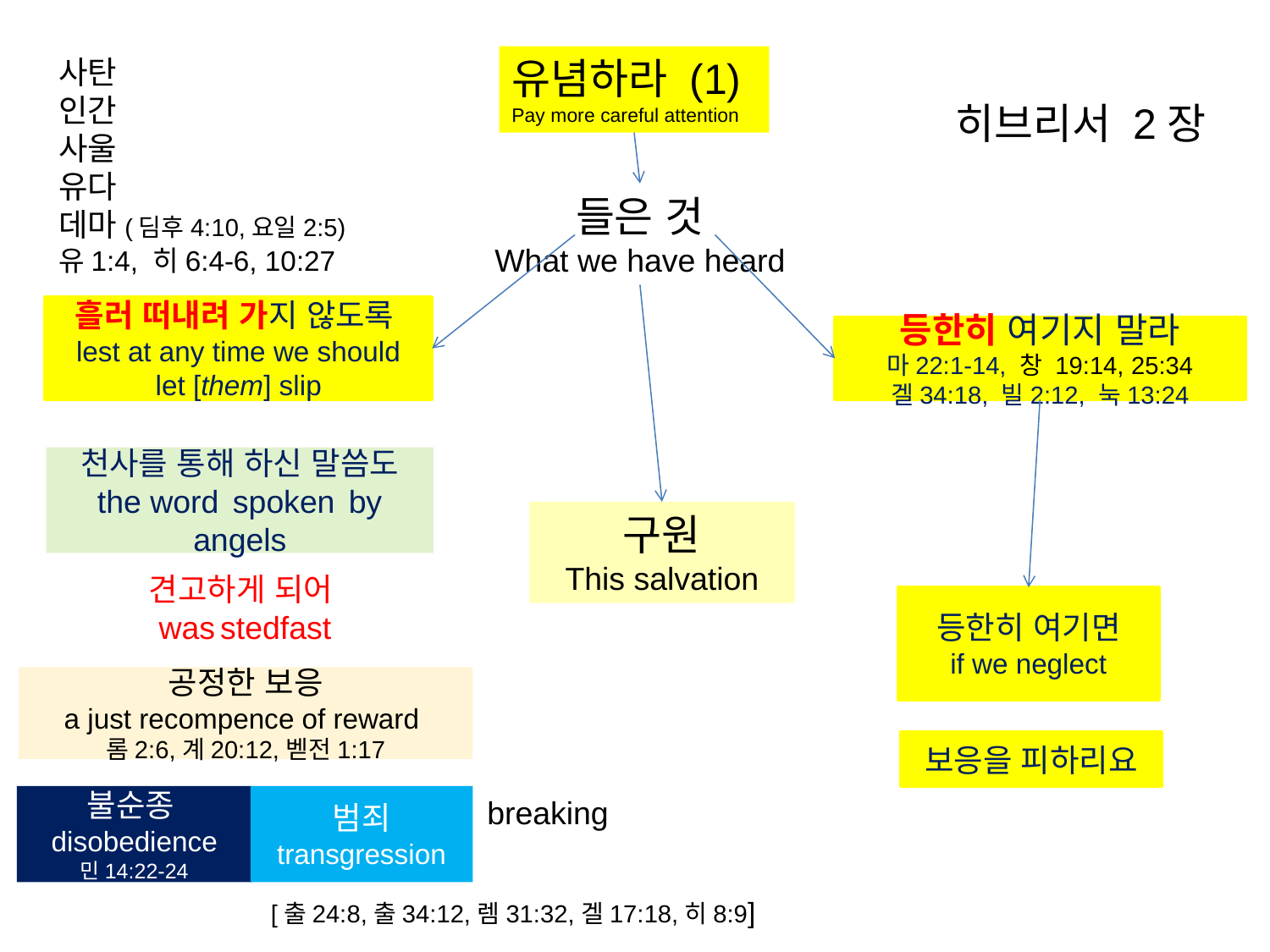

# 히브리서 2장
사탄
인간
사울
유다
데마(딤후4:10,요일2:5)
유1:4, 히6:4-6, 10:27
유념하라 (1)
Pay more careful attention
들은 것
What we have heard
흘러 떠내려 가지 않도록lest at any time we should let [them] slip
등한히 여기지 말라
마22:1-14, 창 19:14, 25:34
겔34:18, 빌2:12, 눅13:24
천사를 통해 하신 말씀도
the word  spoken  by angels
구원
This salvation
견고하게 되어
was stedfast
등한히 여기면
if we neglect
공정한 보응
a just recompence of reward
롬2:6,계20:12,벧전1:17
보응을 피하리요
범죄 transgression
불순종disobedience
민14:22-24
breaking
[출24:8,출34:12,렘31:32,겔17:18,히8:9]